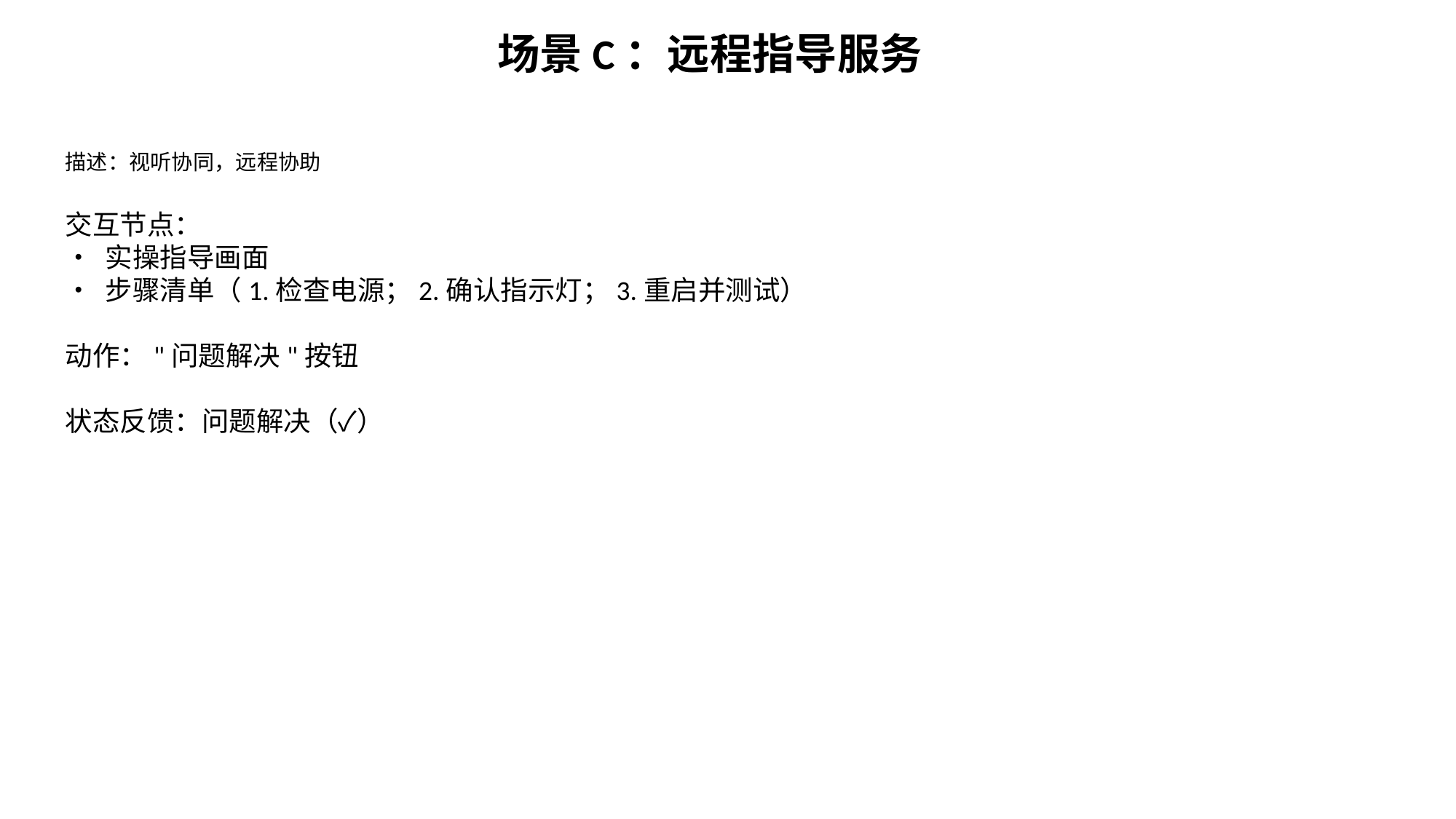

场景C：远程指导服务
描述：视听协同，远程协助

交互节点：
• 实操指导画面
• 步骤清单（1.检查电源；2.确认指示灯；3.重启并测试）

动作："问题解决"按钮

状态反馈：问题解决（✓）